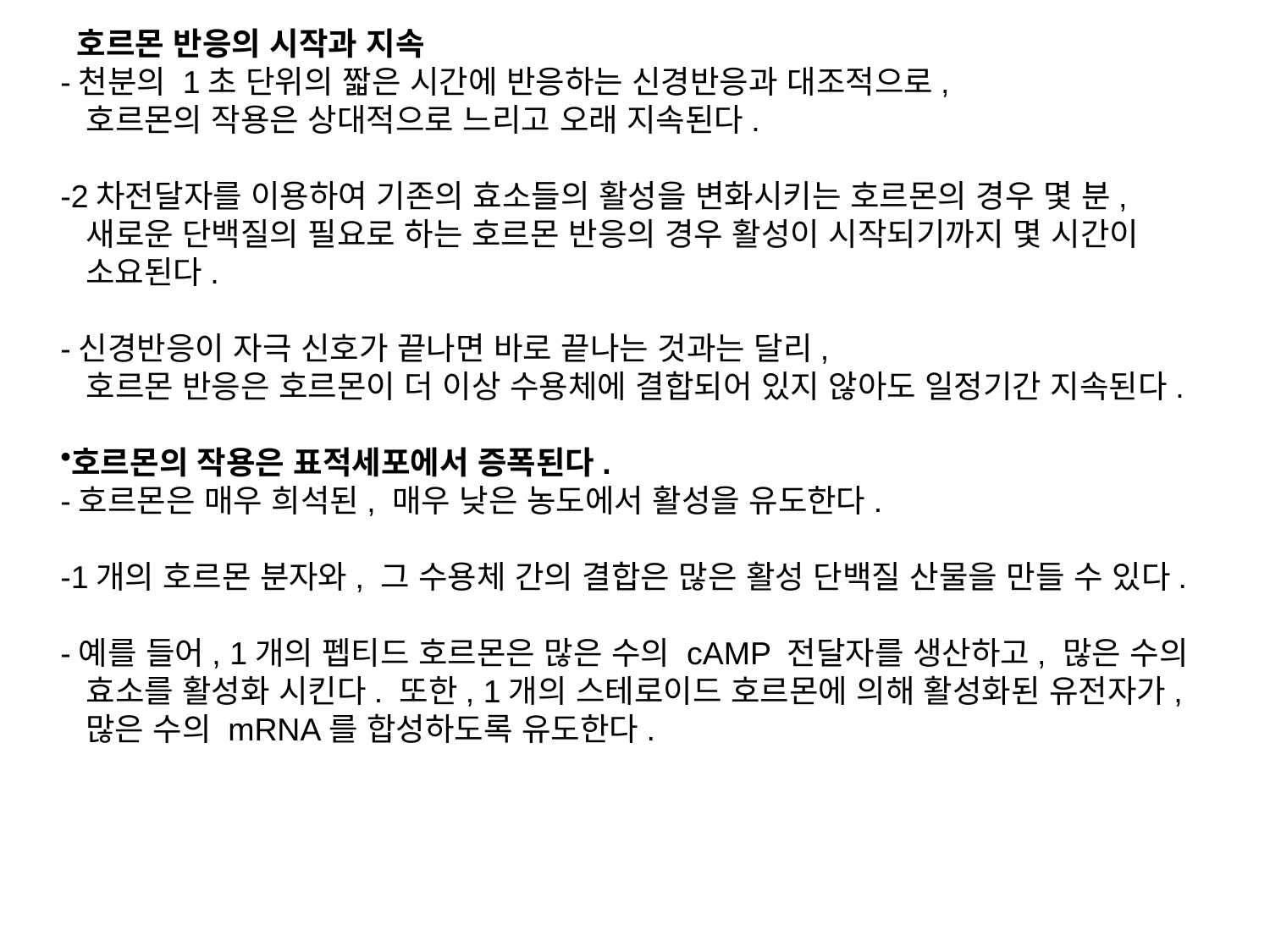

호르몬 반응의 시작과 지속
-천분의 1초 단위의 짧은 시간에 반응하는 신경반응과 대조적으로,
  호르몬의 작용은 상대적으로 느리고 오래 지속된다.

-2차전달자를 이용하여 기존의 효소들의 활성을 변화시키는 호르몬의 경우 몇 분,
  새로운 단백질의 필요로 하는 호르몬 반응의 경우 활성이 시작되기까지 몇 시간이
  소요된다.

-신경반응이 자극 신호가 끝나면 바로 끝나는 것과는 달리,
  호르몬 반응은 호르몬이 더 이상 수용체에 결합되어 있지 않아도 일정기간 지속된다.

호르몬의 작용은 표적세포에서 증폭된다.
-호르몬은 매우 희석된, 매우 낮은 농도에서 활성을 유도한다.

-1개의 호르몬 분자와, 그 수용체 간의 결합은 많은 활성 단백질 산물을 만들 수 있다.

-예를 들어, 1개의 펩티드 호르몬은 많은 수의 cAMP 전달자를 생산하고, 많은 수의
  효소를 활성화 시킨다. 또한, 1개의 스테로이드 호르몬에 의해 활성화된 유전자가,
  많은 수의 mRNA를 합성하도록 유도한다.